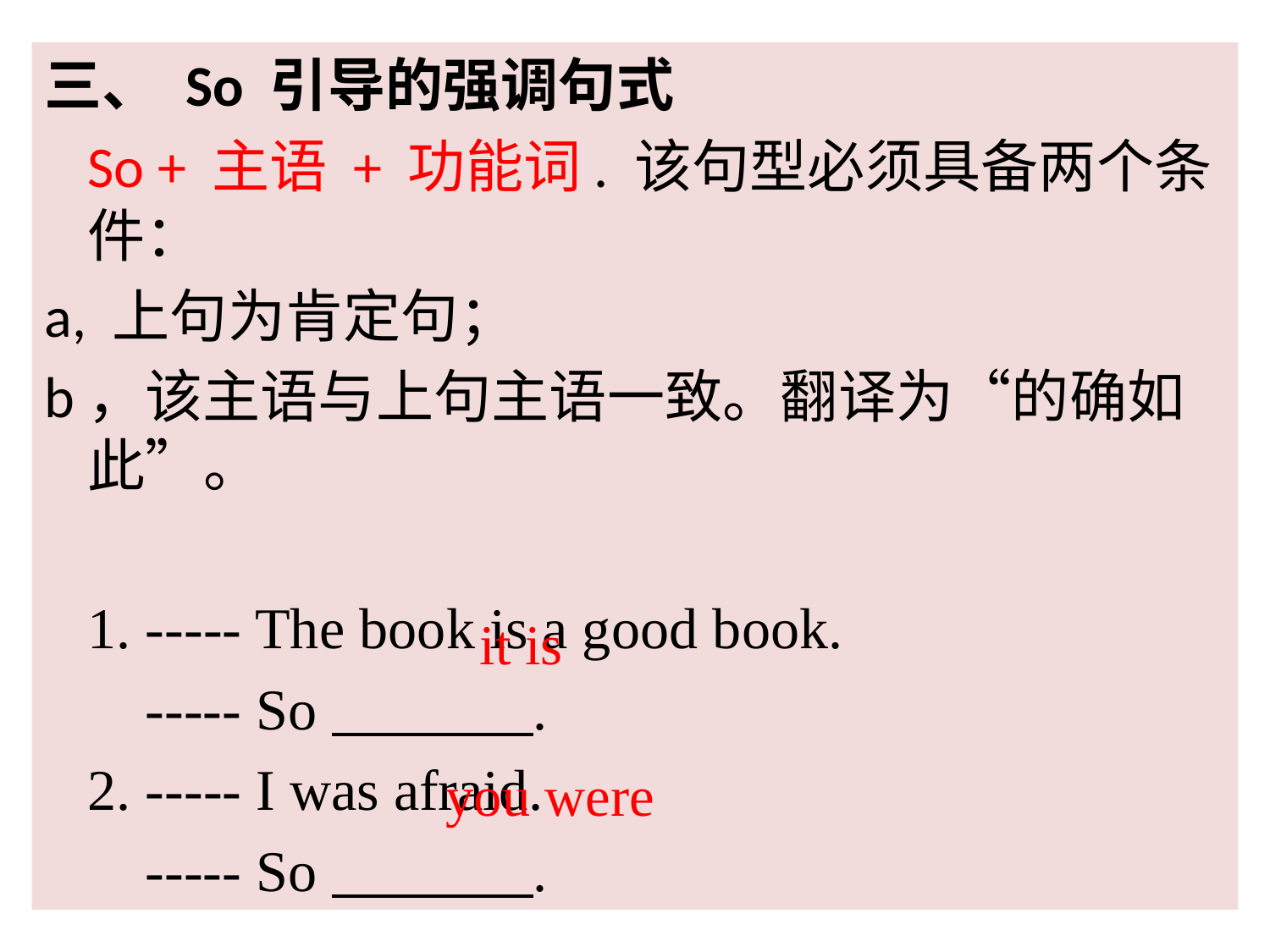

三、 So 引导的强调句式
		So + 主语 + 功能词. 该句型必须具备两个条件：
a, 上句为肯定句；
b，该主语与上句主语一致。翻译为“的确如此”。

		1. ----- The book is a good book.
		    ----- So               .
		2. ----- I was afraid.
		    ----- So               .
it is
you were